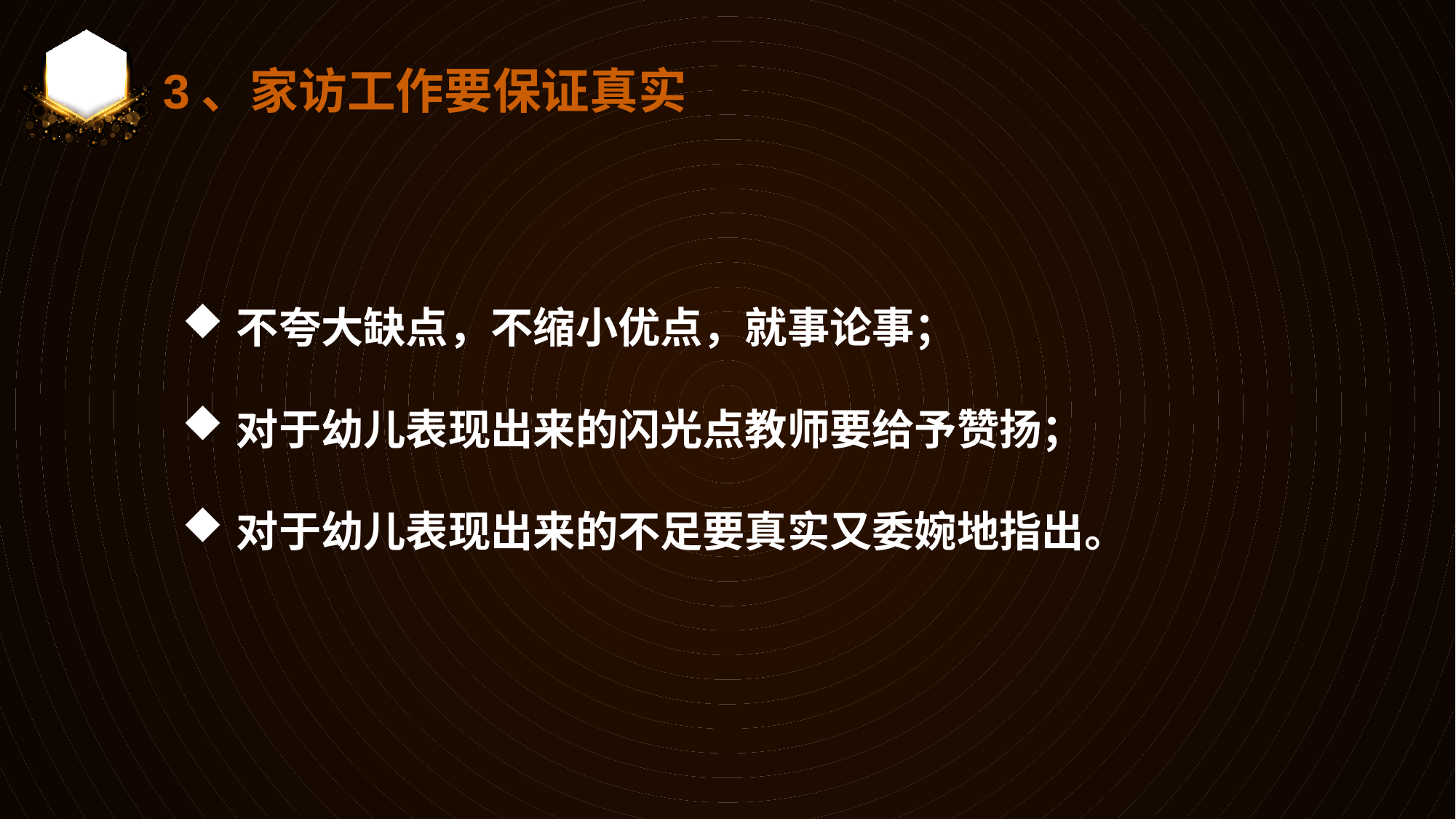

3、家访工作要保证真实
不夸大缺点，不缩小优点，就事论事；
对于幼儿表现出来的闪光点教师要给予赞扬；
对于幼儿表现出来的不足要真实又委婉地指出。